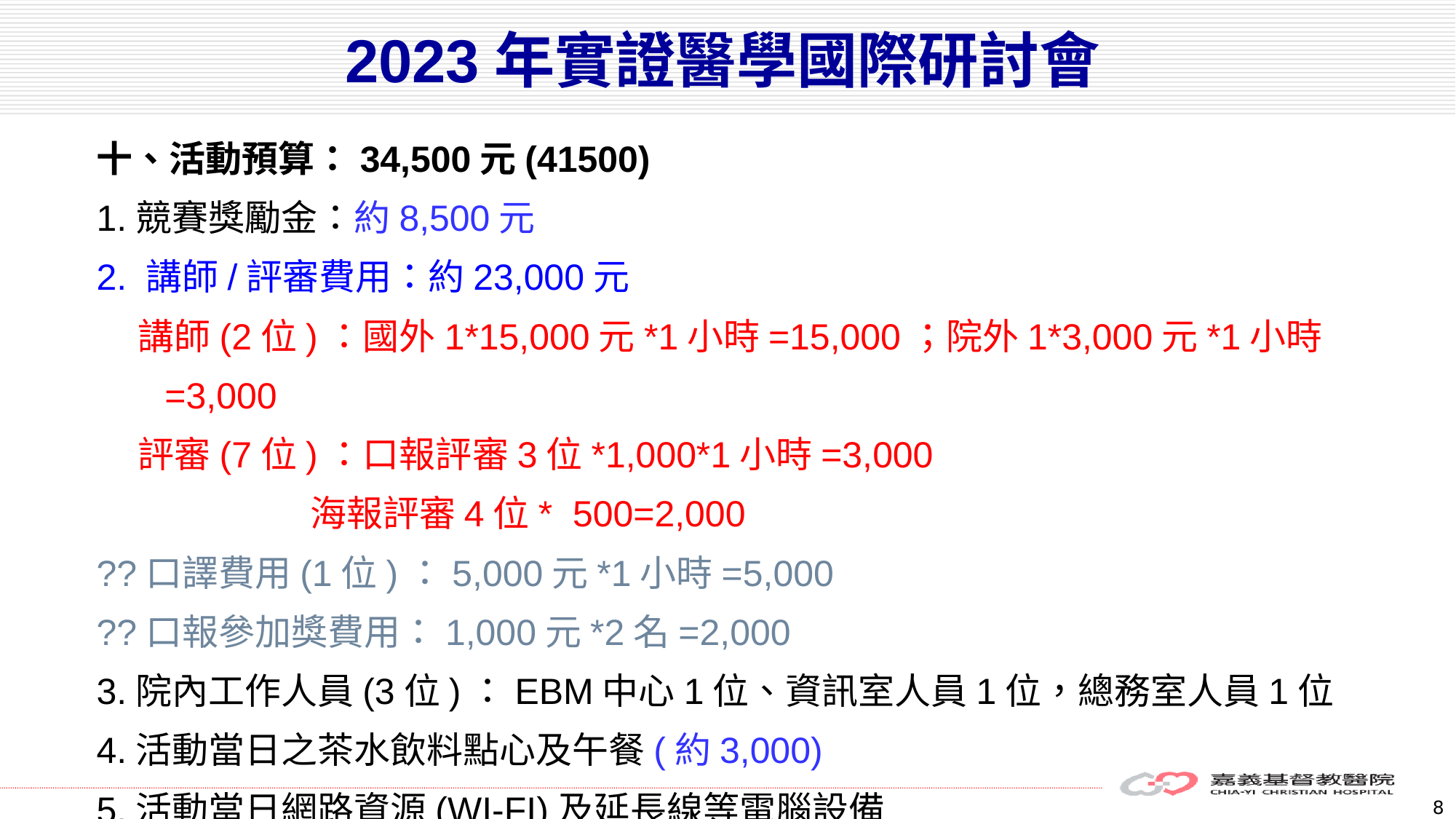

# 2023年實證醫學國際研討會
十、活動預算：34,500元(41500)
1.競賽獎勵金：約8,500元
2. 講師/評審費用：約23,000元
    講師(2位)：國外1*15,000元*1小時=15,000；院外1*3,000元*1小時=3,000
    評審(7位)：口報評審3位*1,000*1小時=3,000
                         海報評審4位*  500=2,000
??口譯費用(1位)：5,000元*1小時=5,000
??口報參加獎費用：1,000元*2名=2,000
3.院內工作人員(3位)：EBM中心1位、資訊室人員1位，總務室人員1位
4.活動當日之茶水飲料點心及午餐(約3,000)
5.活動當日網路資源(WI-FI)及延長線等電腦設備
8